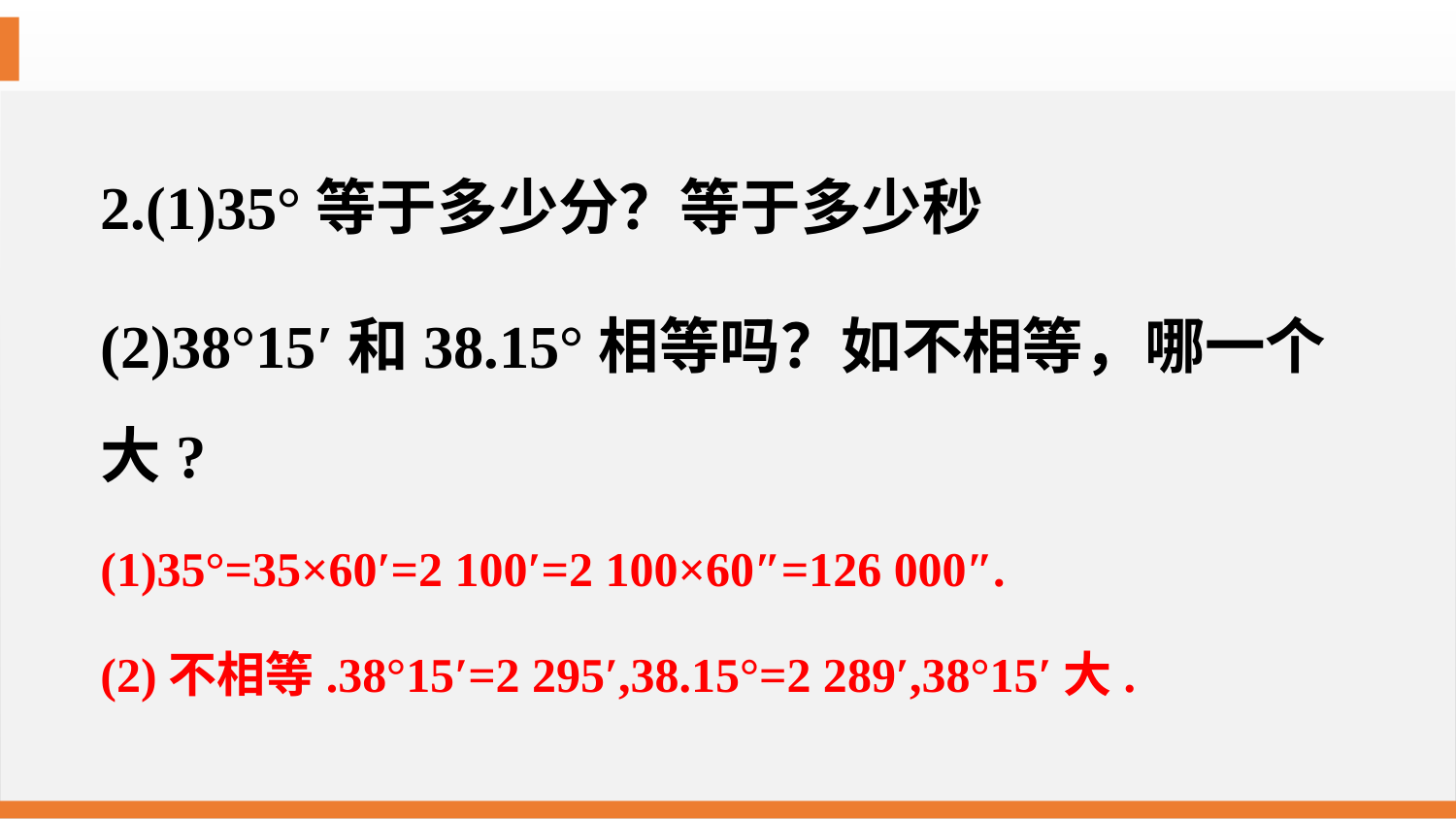

2.(1)35°等于多少分？等于多少秒
(2)38°15′和38.15°相等吗？如不相等，哪一个大?
(1)35°=35×60′=2 100′=2 100×60″=126 000″.
(2)不相等.38°15′=2 295′,38.15°=2 289′,38°15′大.